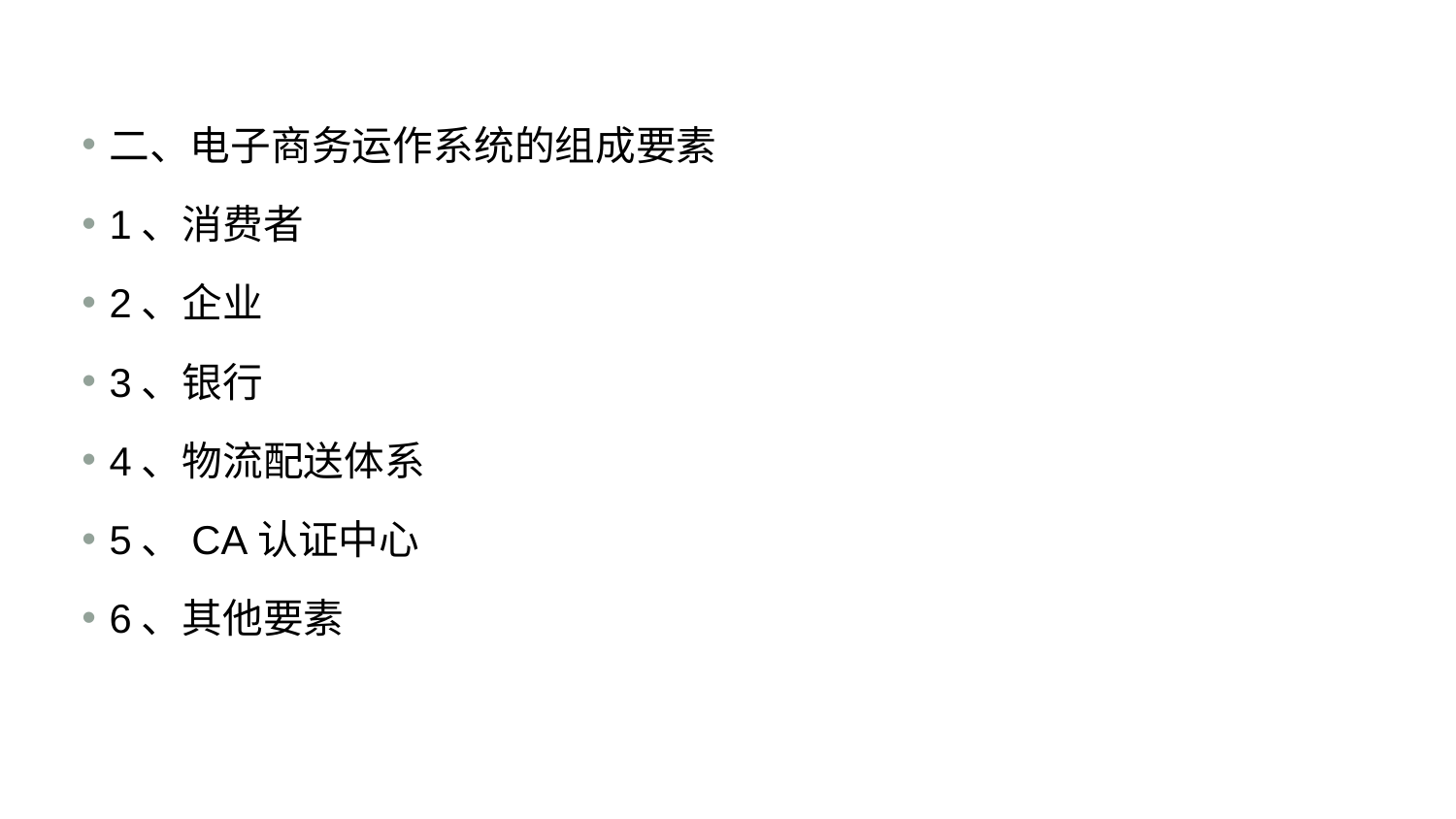

#
二、电子商务运作系统的组成要素
1、消费者
2、企业
3、银行
4、物流配送体系
5、CA认证中心
6、其他要素